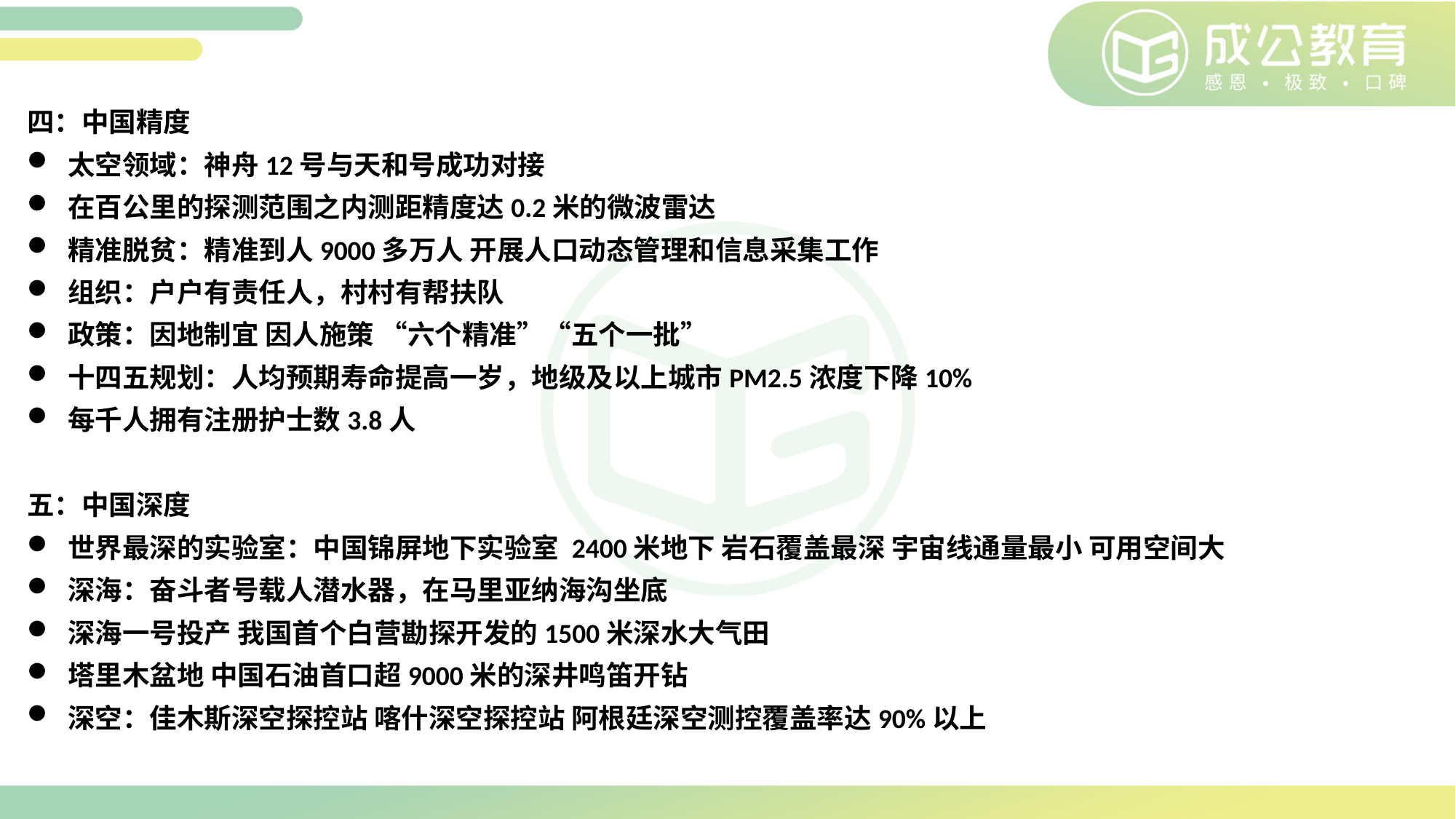

四：中国精度
太空领域：神舟12号与天和号成功对接
在百公里的探测范围之内测距精度达0.2米的微波雷达
精准脱贫：精准到人9000多万人 开展人口动态管理和信息采集工作
组织：户户有责任人，村村有帮扶队
政策：因地制宜 因人施策 “六个精准”“五个一批”
十四五规划：人均预期寿命提高一岁，地级及以上城市PM2.5浓度下降10%
每千人拥有注册护士数3.8人

五：中国深度
世界最深的实验室：中国锦屏地下实验室 2400米地下 岩石覆盖最深 宇宙线通量最小 可用空间大
深海：奋斗者号载人潜水器，在马里亚纳海沟坐底
深海一号投产 我国首个白营勘探开发的1500米深水大气田
塔里木盆地 中国石油首口超9000米的深井鸣笛开钻
深空：佳木斯深空探控站 喀什深空探控站 阿根廷深空测控覆盖率达90%以上